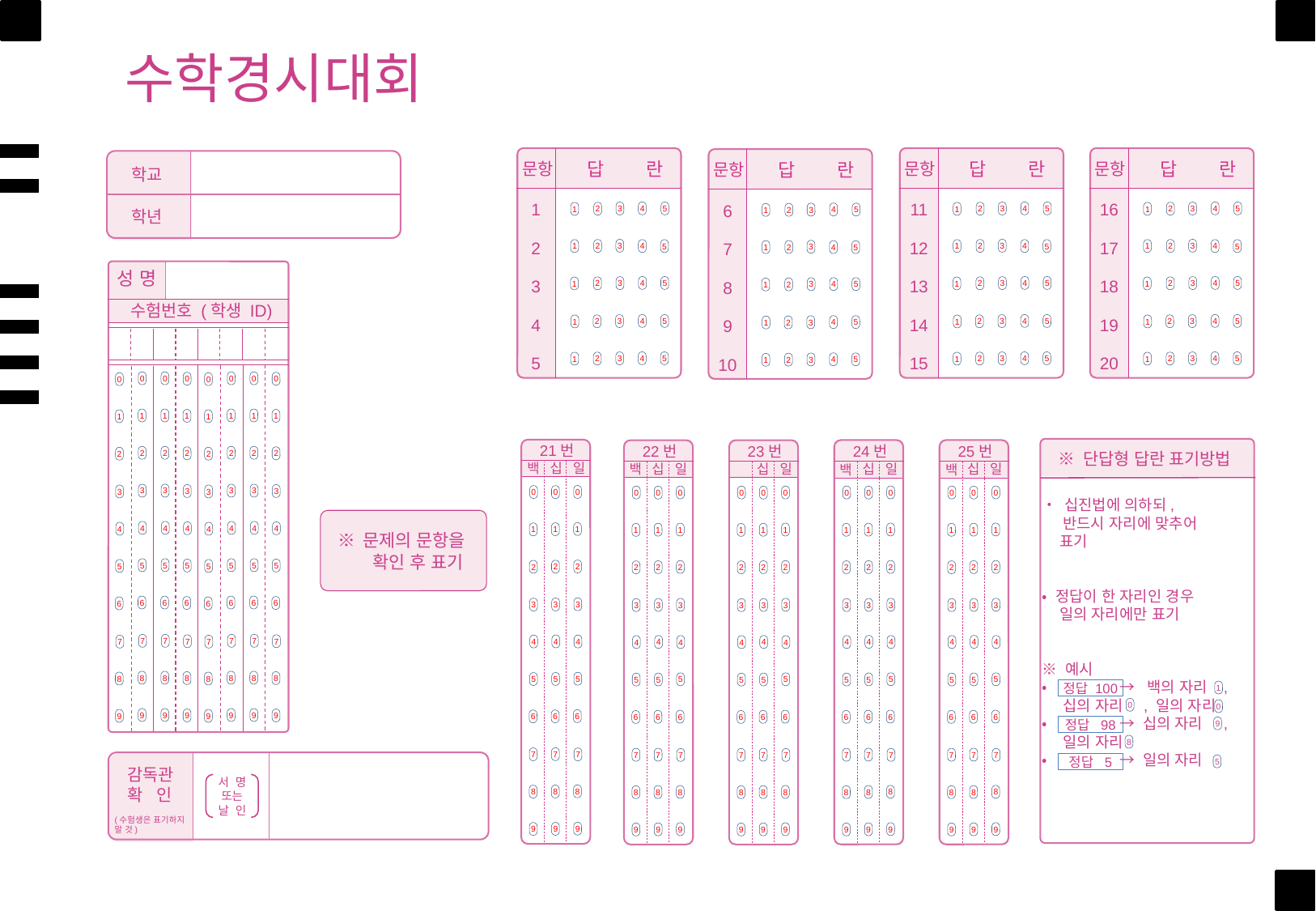

수학경시대회

 답        란
 답        란
 답        란
문항
문항
문항
 답        란
문항

1

2

3

4

5
11

12

13

14

15
16

17

18

19

20
6

7

8

9

10
4
4
4
5
5
5
3
3
3
2
2
2
1
1
1
4
5
3
2
1
3
3
3
2
2
2
4
4
4
1
1
1
5
5
5
3
2
4
1
5
4
4
4
5
5
5
3
3
3
2
2
2
1
1
1
4
5
3
2
1
4
4
4
5
5
5
3
3
3
2
2
2
1
1
1
4
5
3
2
1
4
4
4
5
5
5
3
3
3
2
2
2
1
1
1
4
5
3
2
1

학교
학년

성 명

수험번호 (학생 ID)

0
1
2
3
4
5
6
7
8
9
0
1
2
3
4
5
6
7
8
9
0
1
2
3
4
5
6
7
8
9
0
1
2
3
4
5
6
7
8
9
0
1
2
3
4
5
6
7
8
9
0
1
2
3
4
5
6
7
8
9
0
1
2
3
4
5
6
7
8
9
0
1
2
3
4
5
6
7
8
9

21번

십
일
백
0
0
0
1
1
1
2
2
2
3
3
3
4
4
4
5
5
5
6
6
6
7
7
7
8
8
8
9
9
9
24번

십
일
백
0
0
0
1
1
1
2
2
2
3
3
3
4
4
4
5
5
5
6
6
6
7
7
7
8
8
8
9
9
9
25번

일
십
백
0
0
0
1
1
1
2
2
2
3
3
3
4
4
4
5
5
5
6
6
6
7
7
7
8
8
8
9
9
9
22번

십
일
백
0
0
0
1
1
1
2
2
2
3
3
3
4
4
4
5
5
5
6
6
6
7
7
7
8
8
8
9
9
9
23번

일
십
0
0
0
1
1
1
2
2
2
3
3
3
4
4
4
5
5
5
6
6
6
7
7
7
8
8
8
9
9
9

※ 단답형 답란 표기방법
백
• 십진법에 의하되,
    반드시 자리에 맞추어
    표기

• 정답이 한 자리인 경우
    일의 자리에만 표기하거나,
    십의 자리    에 표기하고표기

※ 예시
•                 →  백의 자리   ,
    십의 자리    , 일의 자리
•                 → 십의 자리    ,
    일의 자리
•                 → 일의 자리

※ 문제의 문항을
     확인 후 표기
정답 100
1
0
0
정답  98
9
8

정답  5
5

감독관
확   인
서  명
또는
날  인
(수험생은 표기하지
말 것)